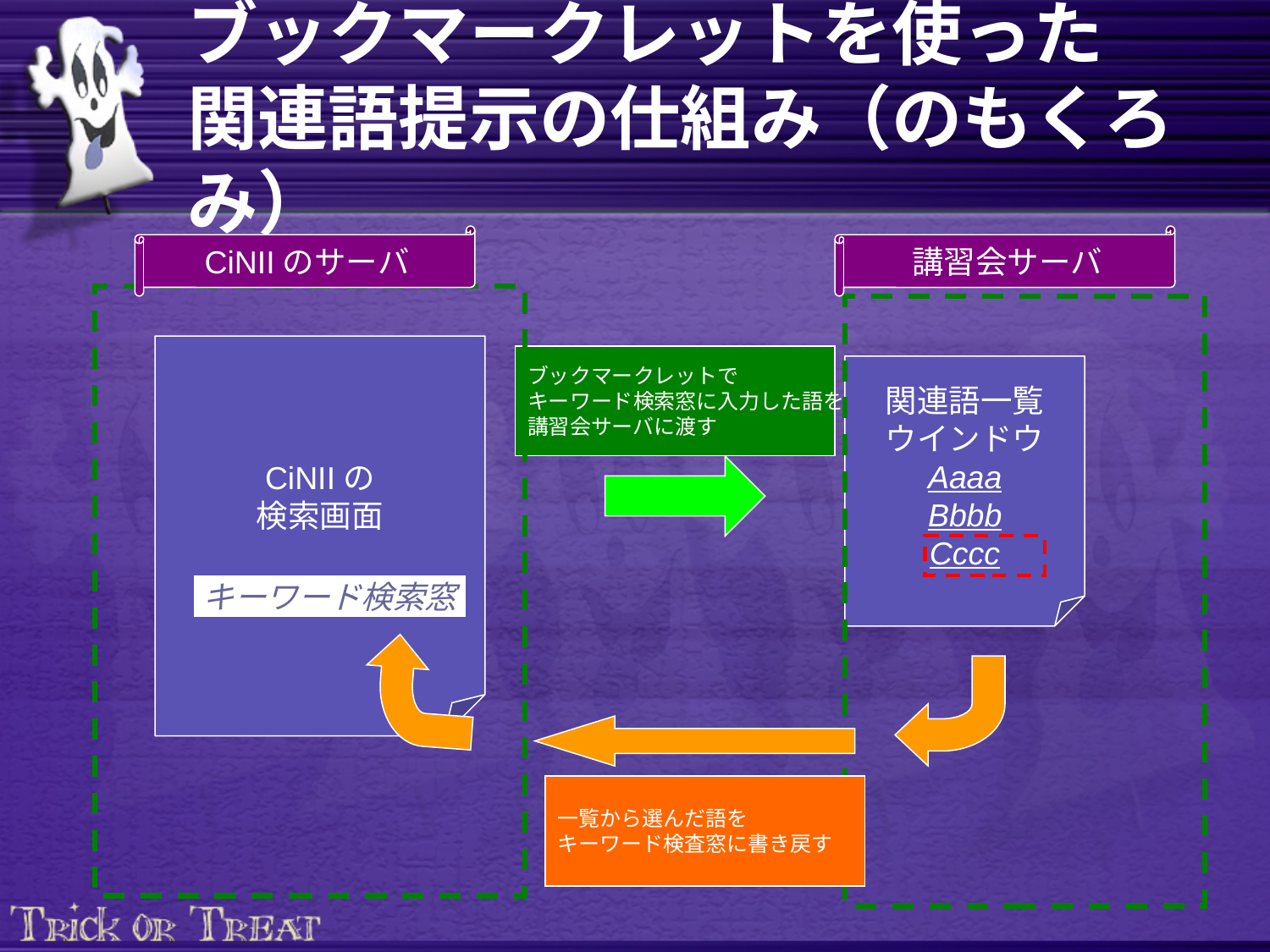

# ブックマークレットを使った 関連語提示の仕組み（のもくろみ）
CiNIIのサーバ
講習会サーバ

関連語一覧
ウインドウ
Aaaa
Bbbb
Cccc

CiNIIの
検索画面

ブックマークレットで
キーワード検索窓に入力した語を
講習会サーバに渡す

一覧から選んだ語を
キーワード検査窓に書き戻す
キーワード検索窓